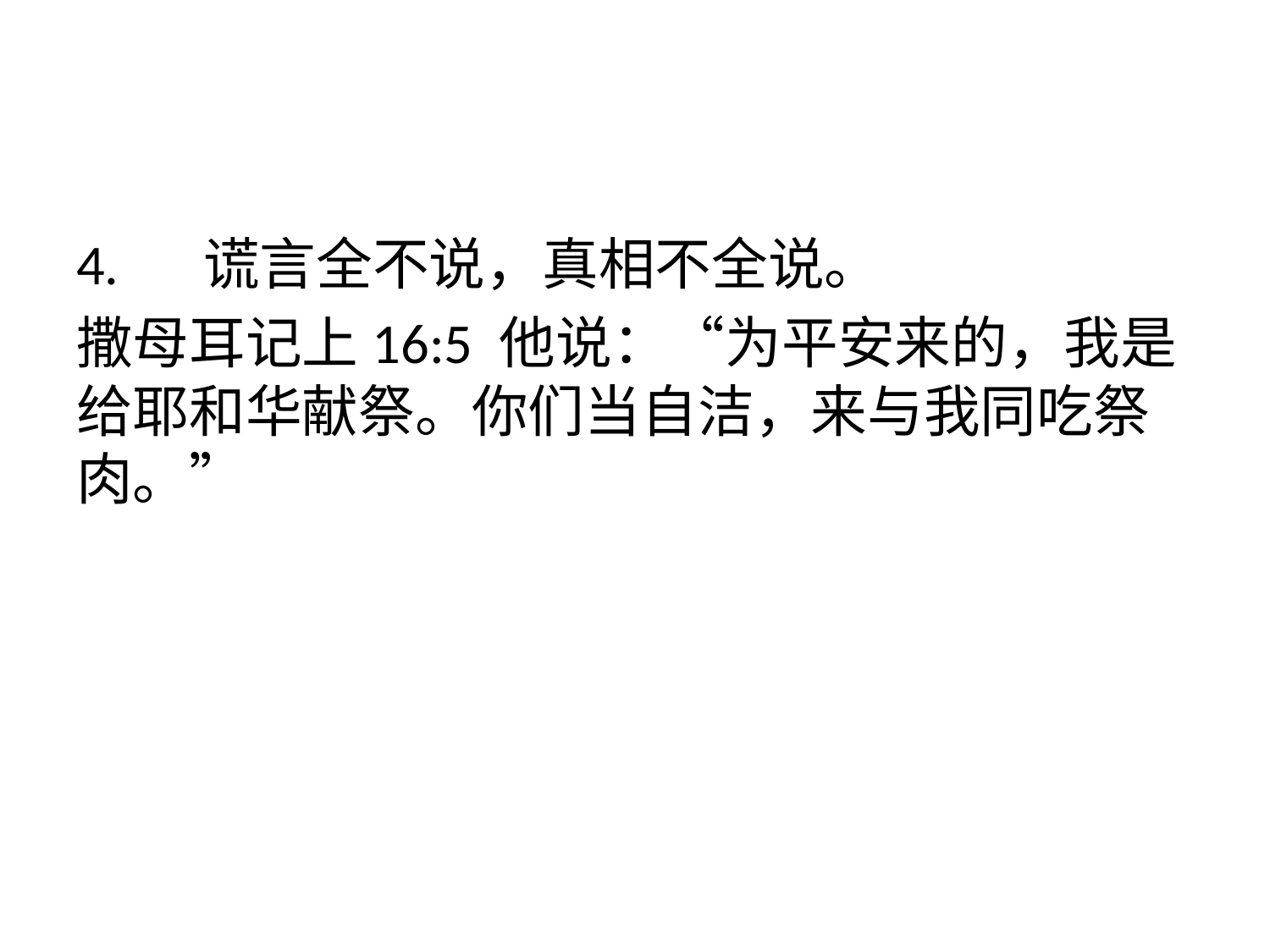

#
4.	谎言全不说，真相不全说。
撒母耳记上16:5 他说：“为平安来的，我是给耶和华献祭。你们当自洁，来与我同吃祭肉。”